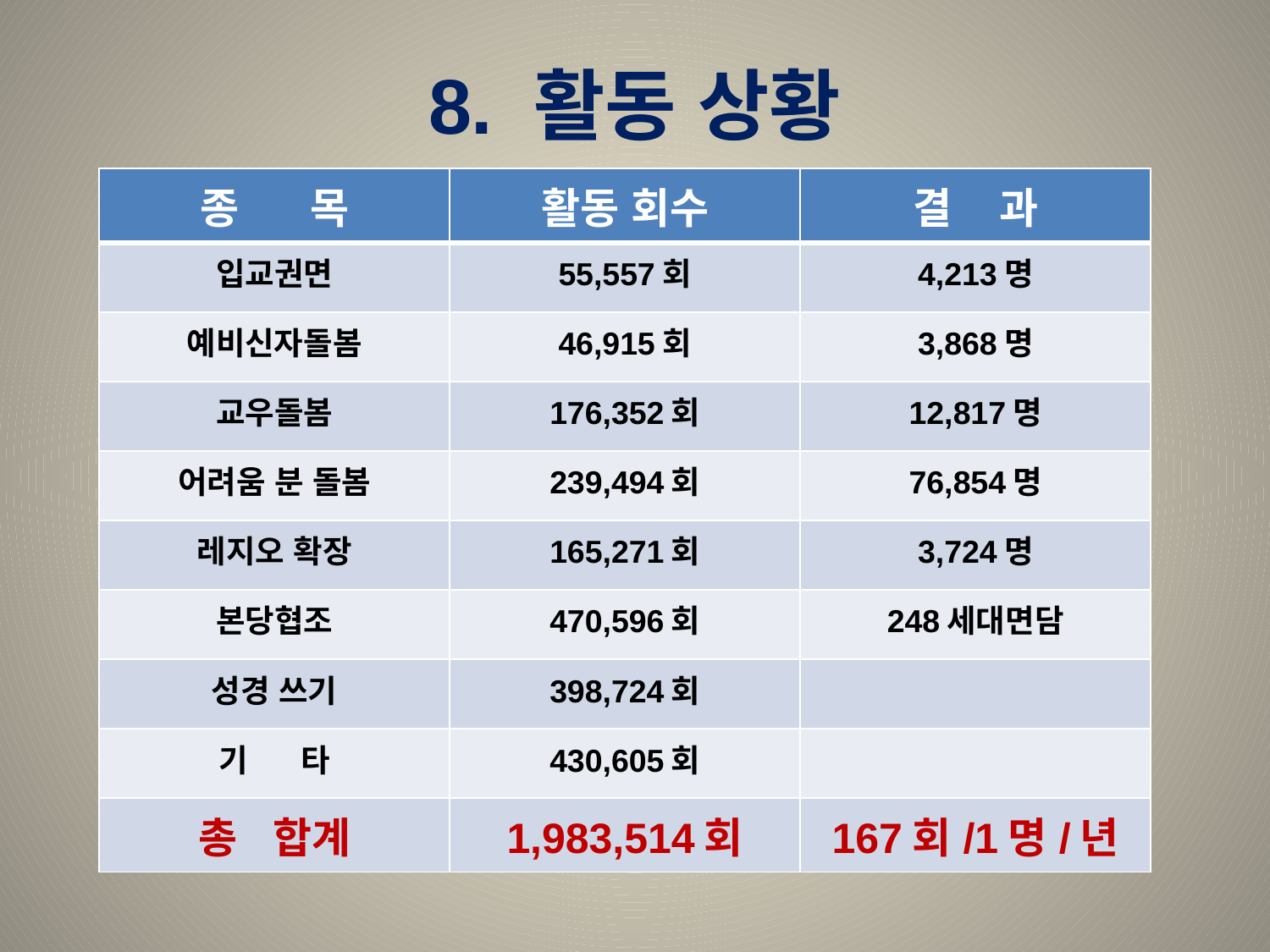

# 8. 활동 상황
| 종 목 | 활동 회수 | 결 과 |
| --- | --- | --- |
| 입교권면 | 55,557회 | 4,213명 |
| 예비신자돌봄 | 46,915회 | 3,868명 |
| 교우돌봄 | 176,352회 | 12,817명 |
| 어려움 분 돌봄 | 239,494회 | 76,854명 |
| 레지오 확장 | 165,271회 | 3,724명 |
| 본당협조 | 470,596회 | 248세대면담 |
| 성경 쓰기 | 398,724회 |  |
| 기 타 | 430,605회 |  |
| 총 합계 | 1,983,514회 | 167회/1명/년 |